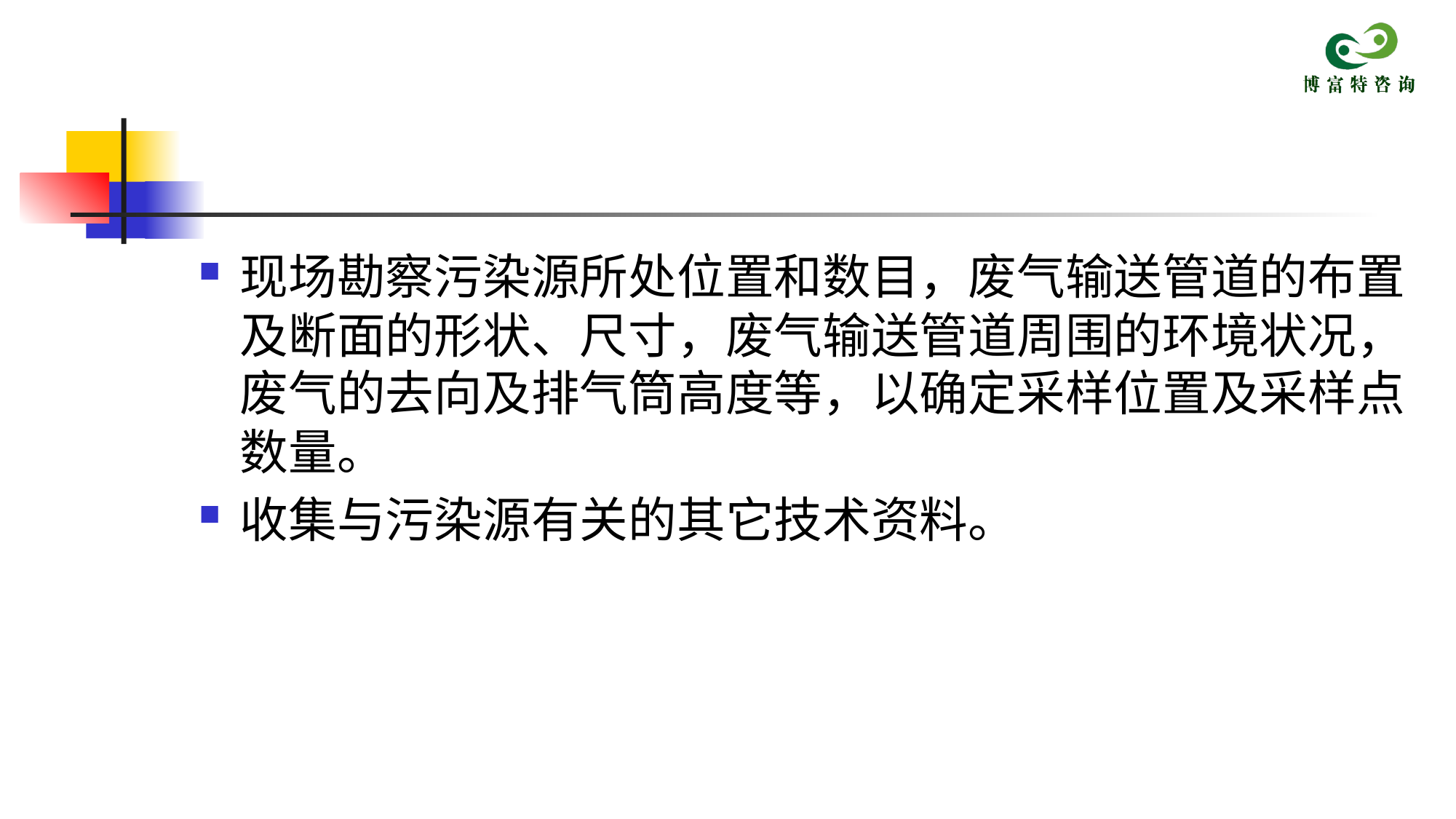

现场勘察污染源所处位置和数目，废气输送管道的布置及断面的形状、尺寸，废气输送管道周围的环境状况，废气的去向及排气筒高度等，以确定采样位置及采样点数量。
收集与污染源有关的其它技术资料。